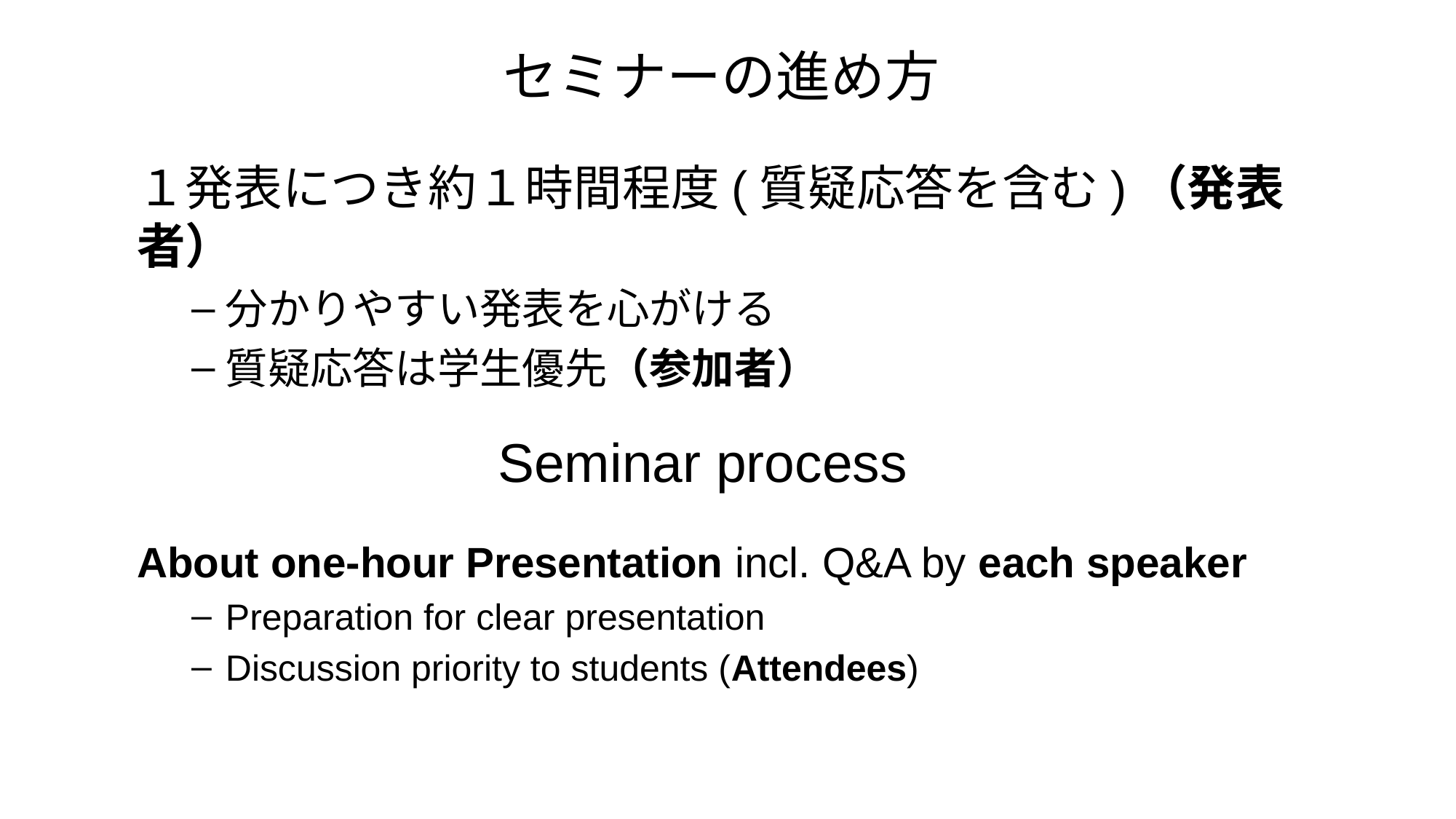

# セミナーの進め方
１発表につき約１時間程度(質疑応答を含む)（発表者）
分かりやすい発表を心がける
質疑応答は学生優先（参加者）
Seminar process
About one-hour Presentation incl. Q&A by each speaker
Preparation for clear presentation
Discussion priority to students (Attendees)